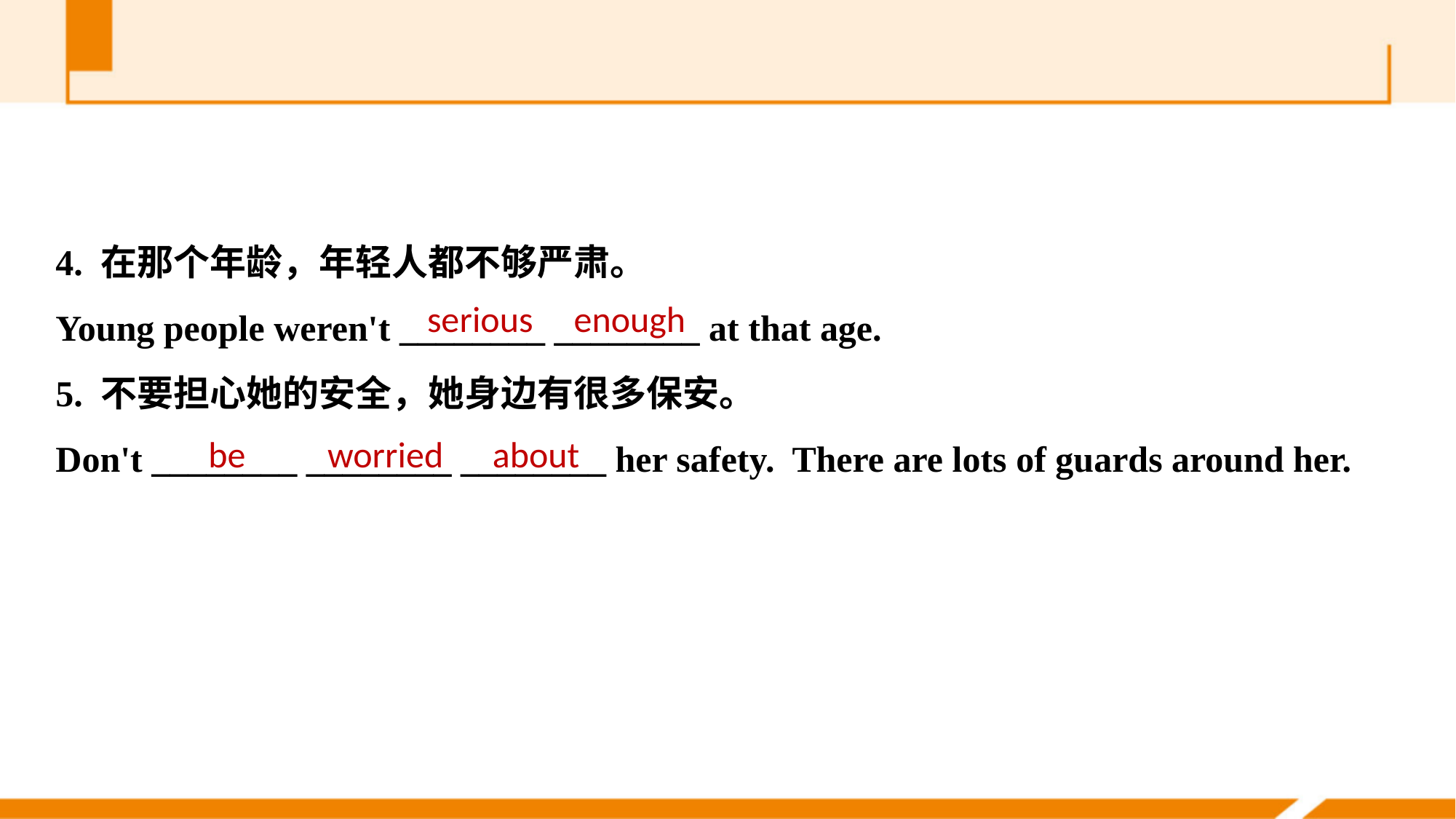

4. 在那个年龄，年轻人都不够严肃。
Young people weren't ________ ________ at that age.
5. 不要担心她的安全，她身边有很多保安。
Don't ________ ________ ________ her safety.  There are lots of guards around her.
serious     enough
be          worried      about